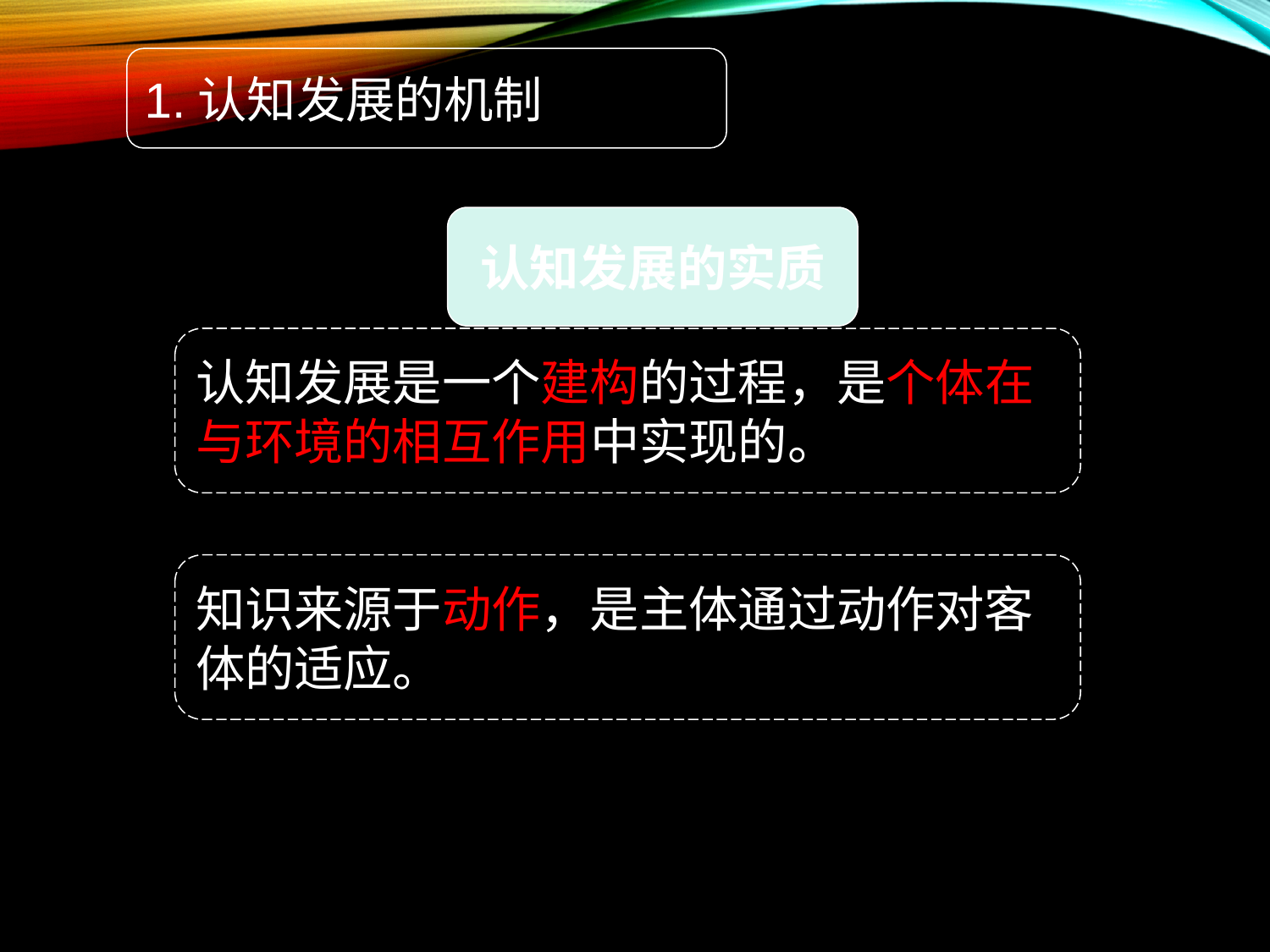

1.认知发展的机制
认知发展的实质
认知发展是一个建构的过程，是个体在与环境的相互作用中实现的。
知识来源于动作，是主体通过动作对客体的适应。